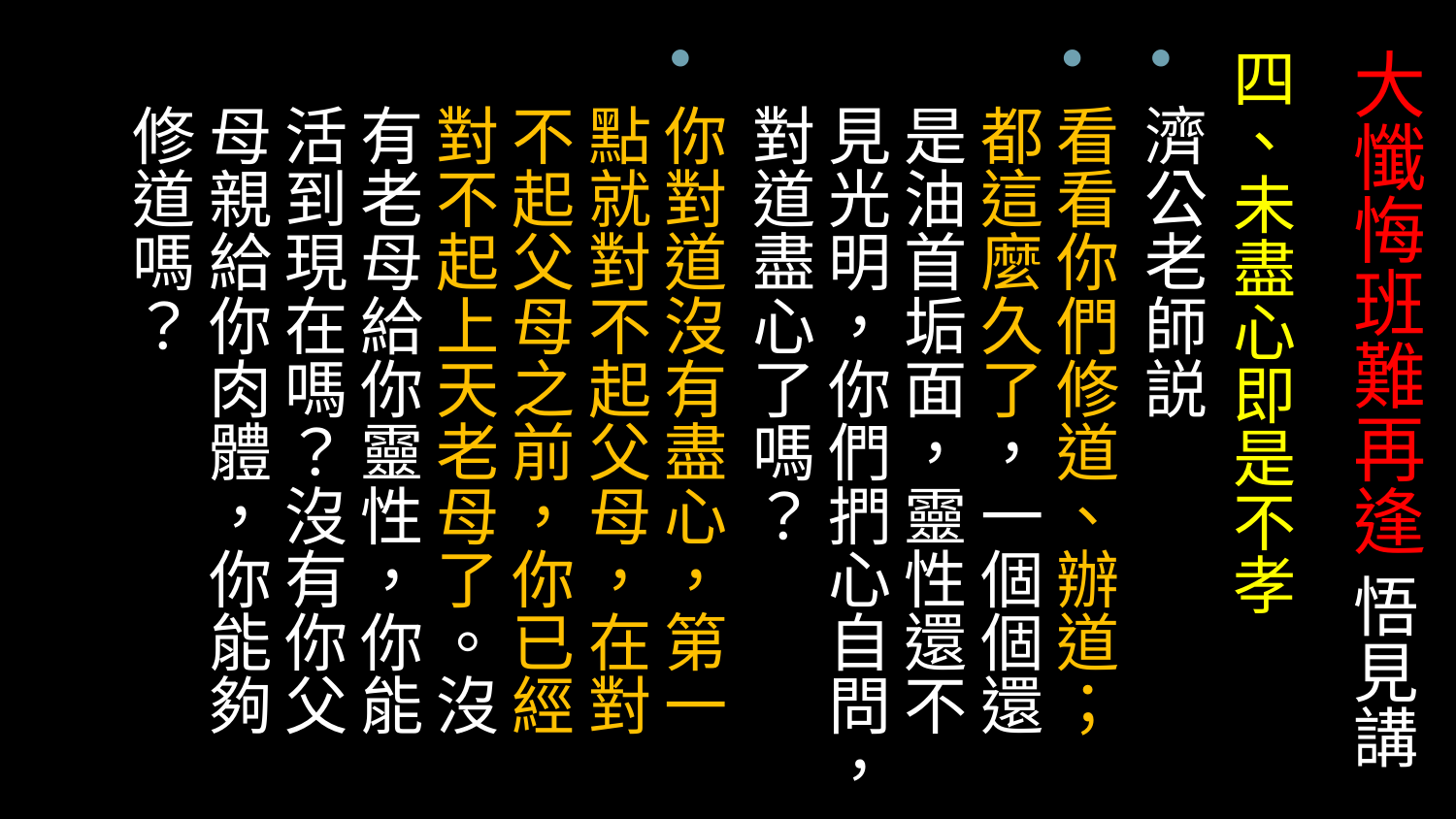

# 大懺悔班難再逢 悟見講
四、未盡心即是不孝
濟公老師説
看看你們修道、辦道；都這麼久了，一個個還是油首垢面，靈性還不見光明，你們捫心自問，對道盡心了嗎？
你對道沒有盡心，第一點就對不起父母，在對不起父母之前，你已經對不起上天老母了。沒有老母給你靈性，你能活到現在嗎？沒有你父母親給你肉體，你能夠修道嗎？